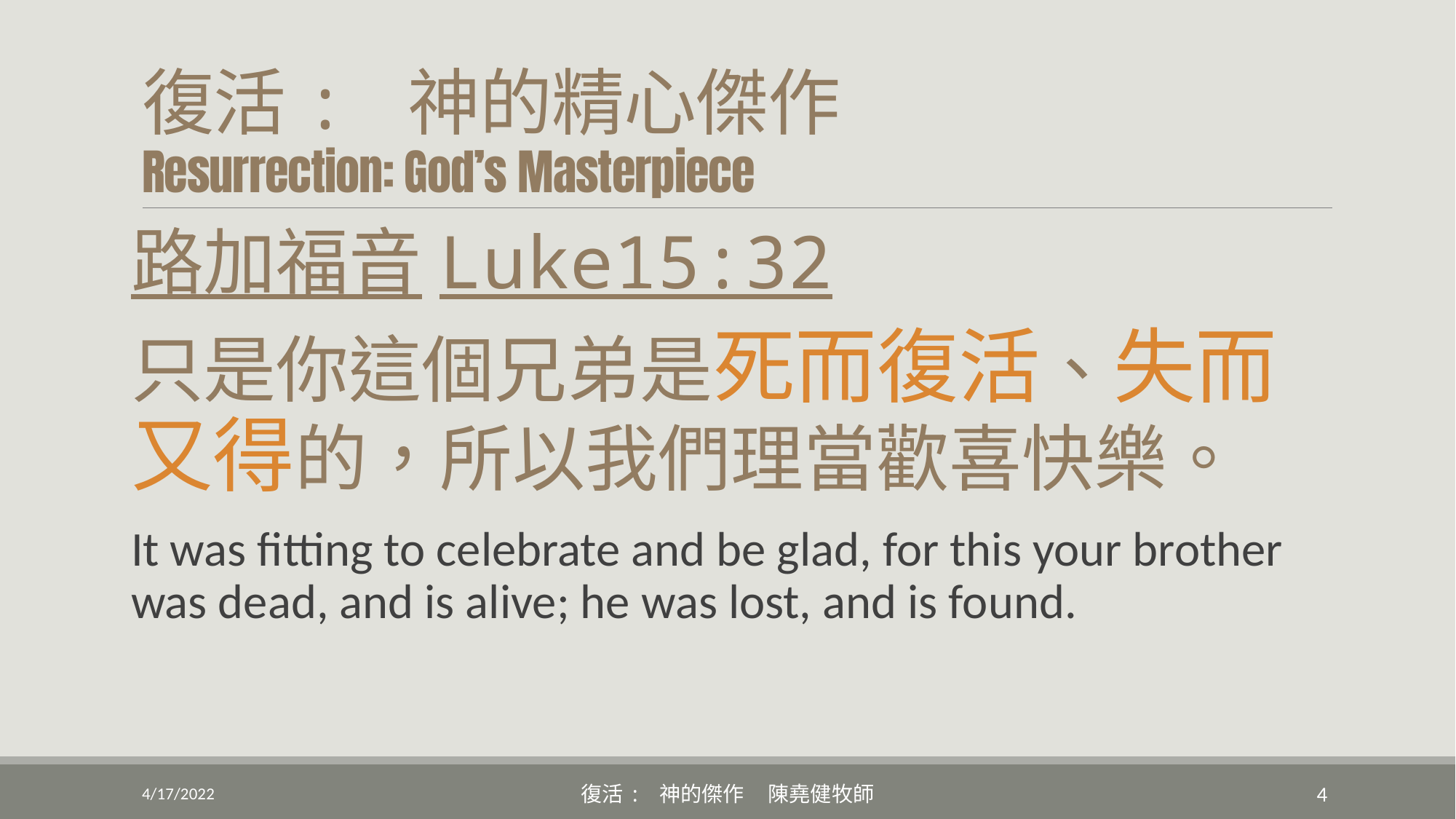

# 復活: 神的精心傑作 Resurrection: God’s Masterpiece
路加福音Luke15:32
只是你這個兄弟是死而復活、失而又得的，所以我們理當歡喜快樂。
It was fitting to celebrate and be glad, for this your brother was dead, and is alive; he was lost, and is found.
4/17/2022
復活: 神的傑作     陳堯健牧師
4